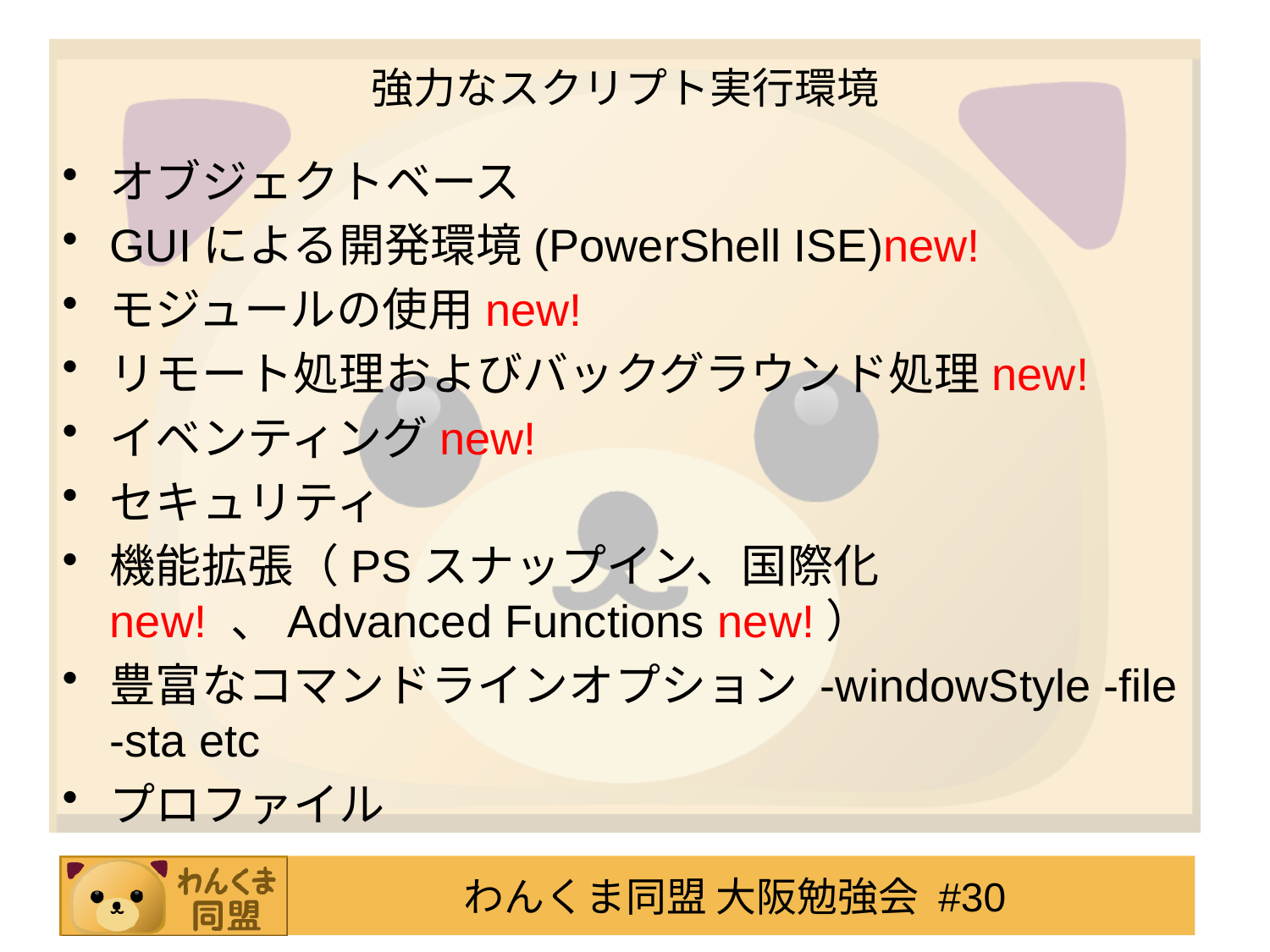

# 強力なスクリプト実行環境
オブジェクトベース
GUIによる開発環境(PowerShell ISE)new!
モジュールの使用new!
リモート処理およびバックグラウンド処理new!
イベンティングnew!
セキュリティ
機能拡張（PSスナップイン、国際化new! 、Advanced Functions new!）
豊富なコマンドラインオプション -windowStyle -file -sta etc
プロファイル